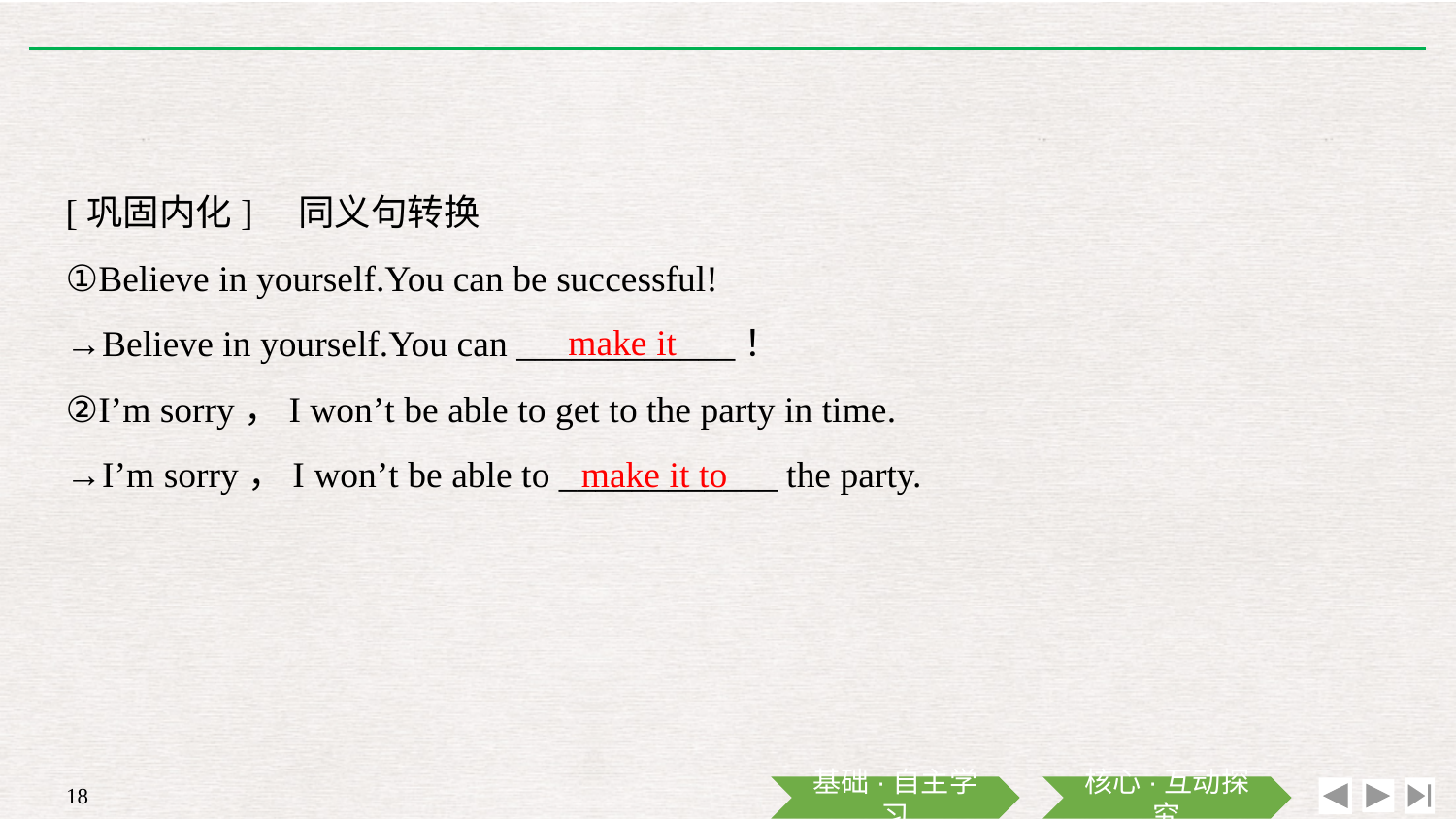

[巩固内化]　同义句转换
①Believe in yourself.You can be successful!
→Believe in yourself.You can ____________！
②I’m sorry，I won’t be able to get to the party in time.
→I’m sorry，I won’t be able to ____________ the party.
make it
make it to